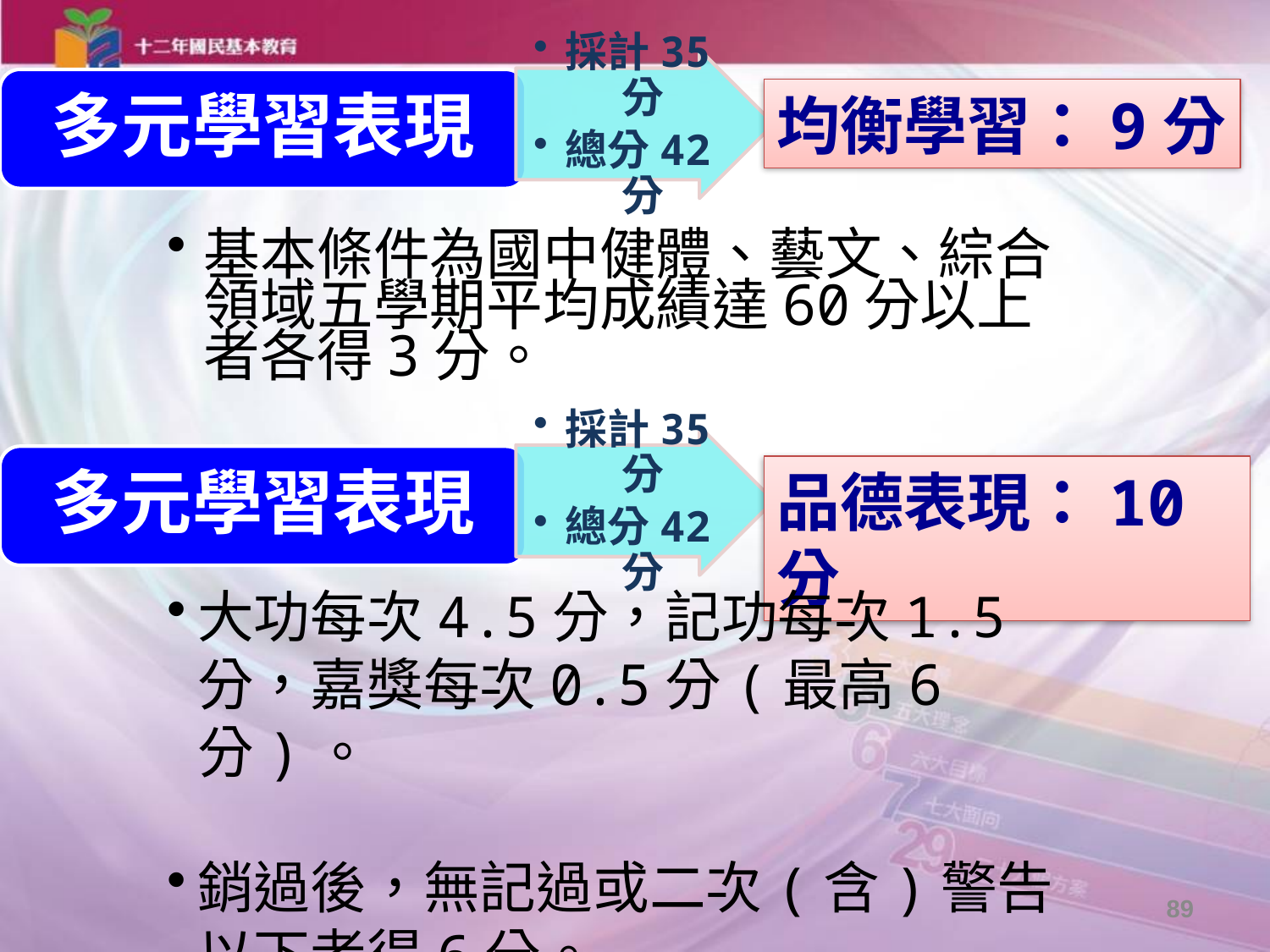

採計35分
總分42分

多元學習表現
均衡學習：9分
基本條件為國中健體、藝文、綜合領域五學期平均成績達60分以上者各得3分。

採計35分
總分42分

多元學習表現
品德表現：10分
大功每次4.5分，記功每次1.5分，嘉獎每次0.5分(最高6分)。

銷過後，無記過或二次(含)警告以下者得6分。
89